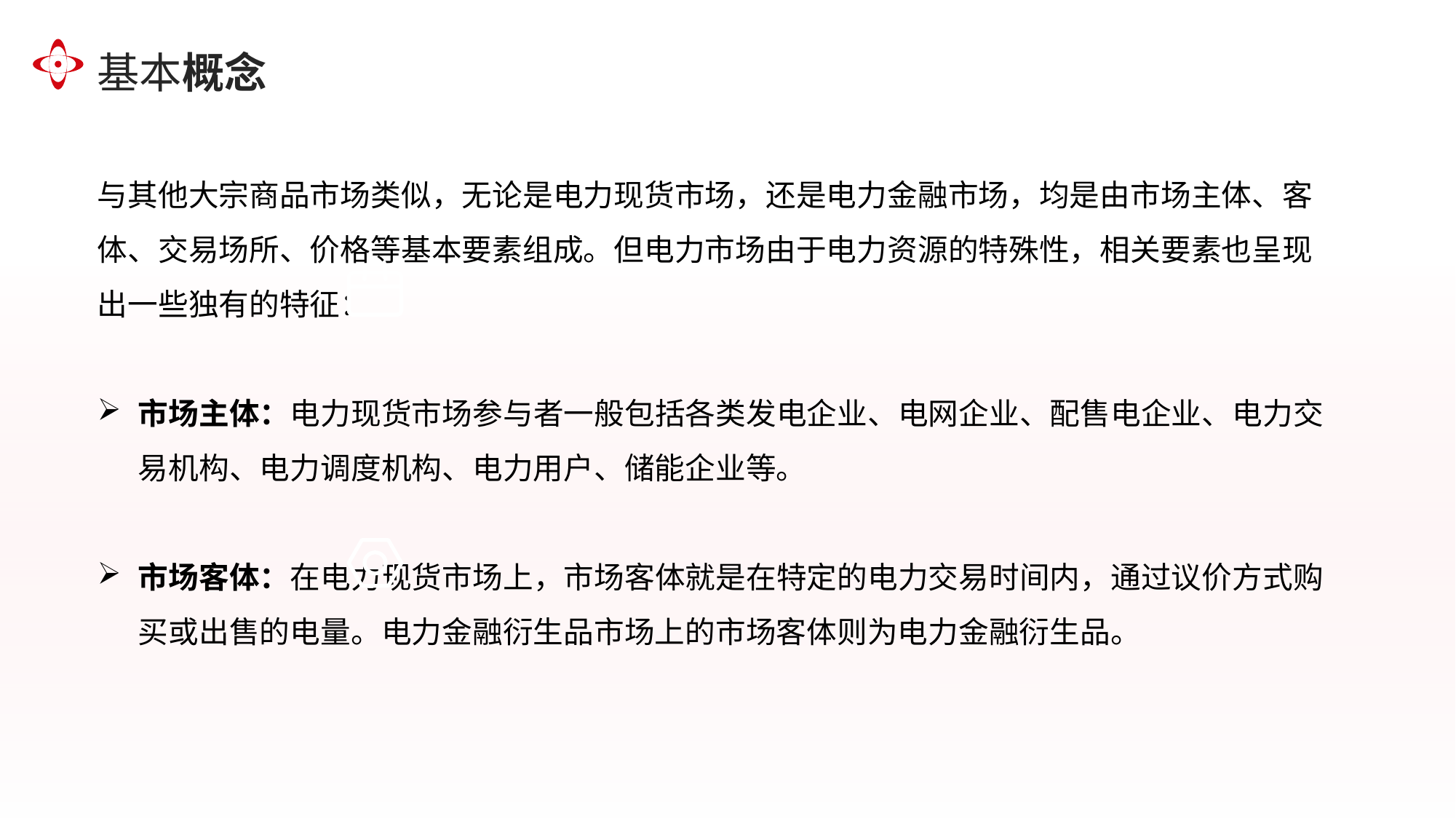

基本概念

与其他大宗商品市场类似，无论是电力现货市场，还是电力金融市场，均是由市场主体、客体、交易场所、价格等基本要素组成。但电力市场由于电力资源的特殊性，相关要素也呈现出一些独有的特征：

市场主体：电力现货市场参与者一般包括各类发电企业、电网企业、配售电企业、电力交易机构、电力调度机构、电力用户、储能企业等。
市场客体：在电力现货市场上，市场客体就是在特定的电力交易时间内，通过议价方式购买或出售的电量。电力金融衍生品市场上的市场客体则为电力金融衍生品。